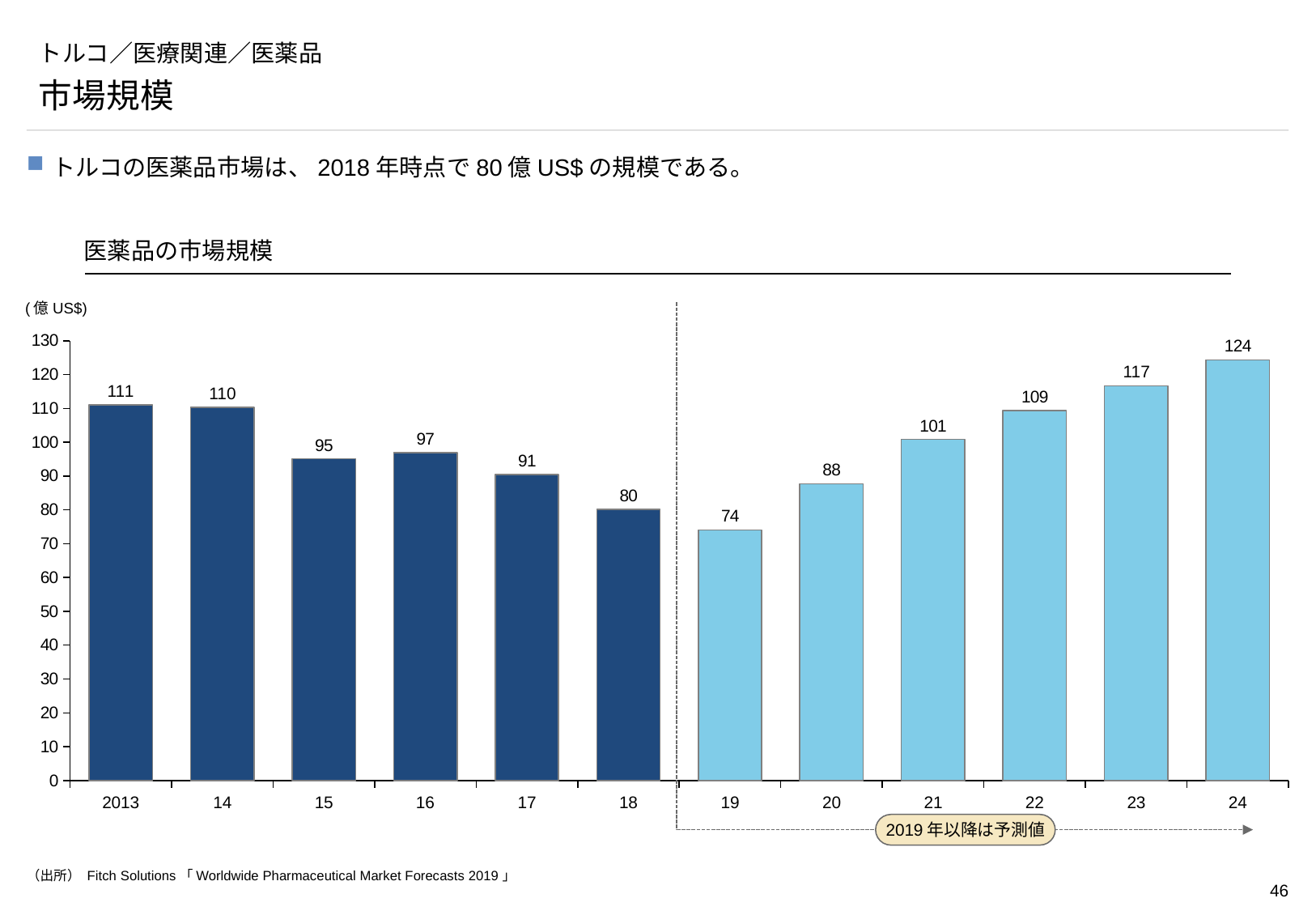

# トルコ／医療関連／医薬品
市場規模
トルコの医薬品市場は、2018年時点で80億US$の規模である。
医薬品の市場規模
(億US$)

2019年以降は予測値

### Chart

| Category |  |
|---|---|
2013
14
15
16
17
18
19
20
21
22
23
24
（出所） Fitch Solutions「Worldwide Pharmaceutical Market Forecasts 2019」